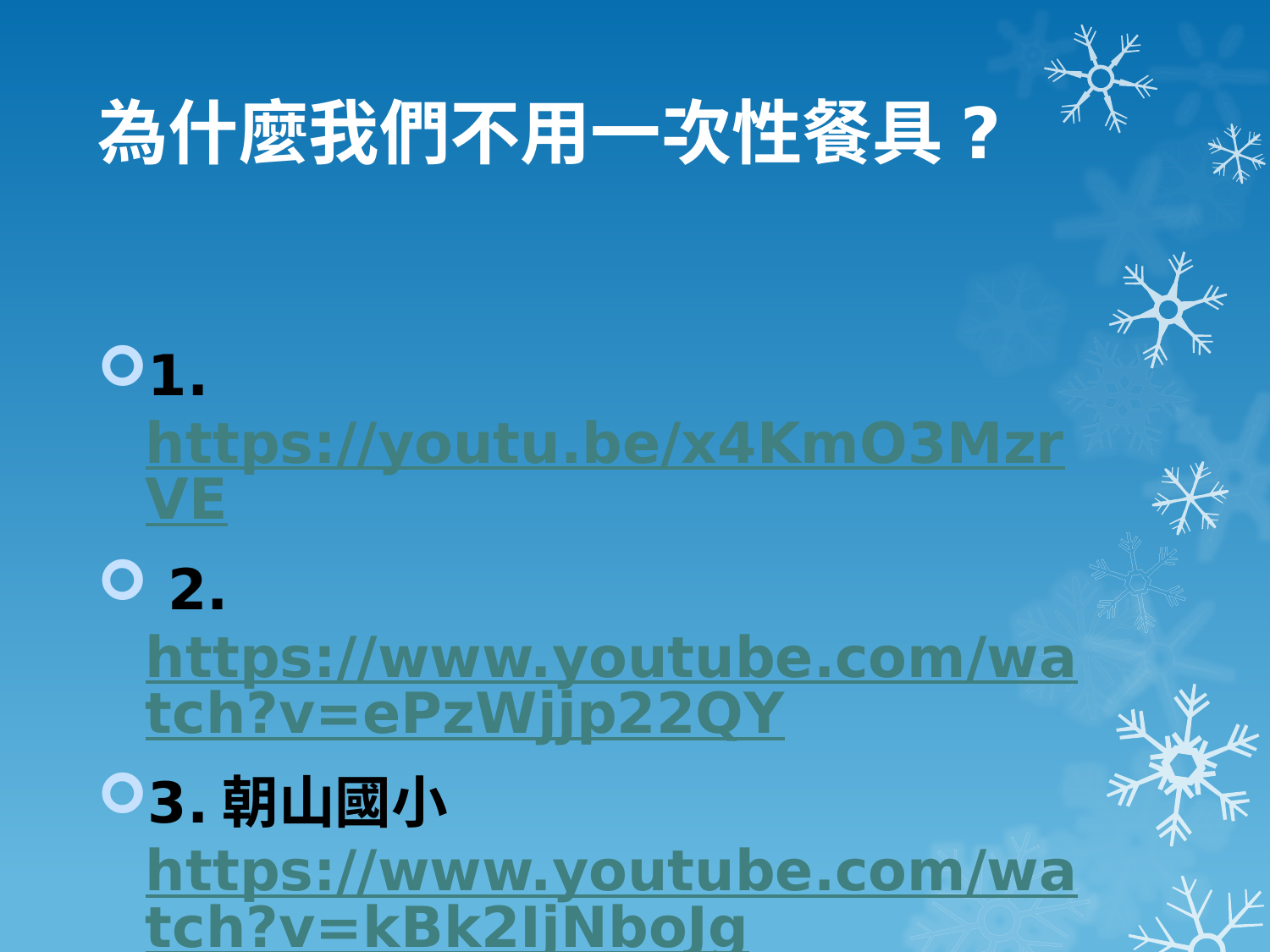

# 為什麼我們不用一次性餐具?

1. https://youtu.be/x4KmO3MzrVE
 2. https://www.youtube.com/watch?v=ePzWjjp22QY
3.朝山國小
https://www.youtube.com/watch?v=kBk2IjNboJg